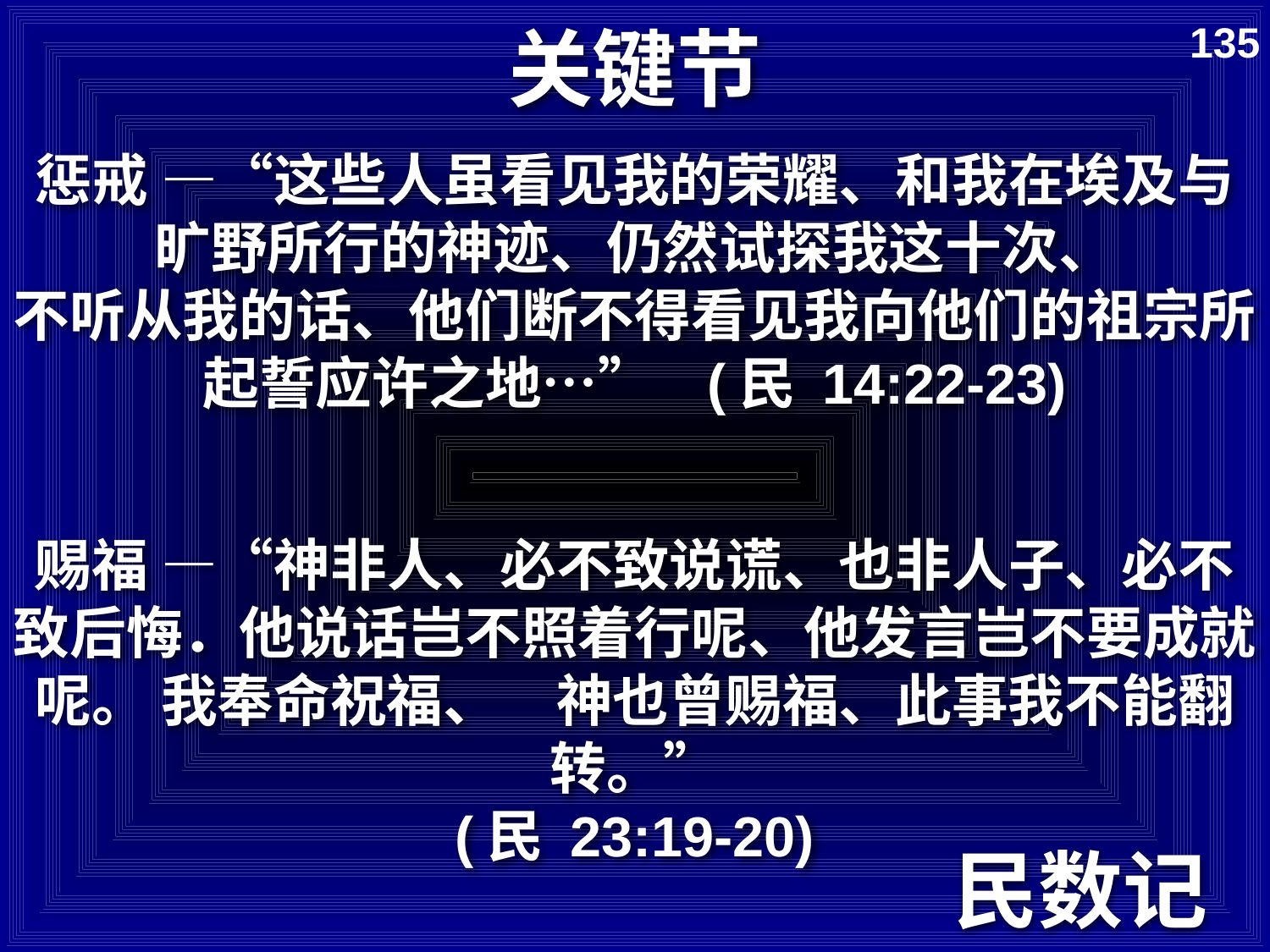

# 关键节
135

惩戒 —“这些人虽看见我的荣耀、和我在埃及与旷野所行的神迹、仍然试探我这十次、
不听从我的话、他们断不得看见我向他们的祖宗所起誓应许之地…”   (民 14:22-23)
赐福 —“神非人、必不致说谎、也非人子、必不致后悔．他说话岂不照着行呢、他发言岂不要成就呢。 我奉命祝福、　神也曾赐福、此事我不能翻转。”
(民 23:19-20)
民数记